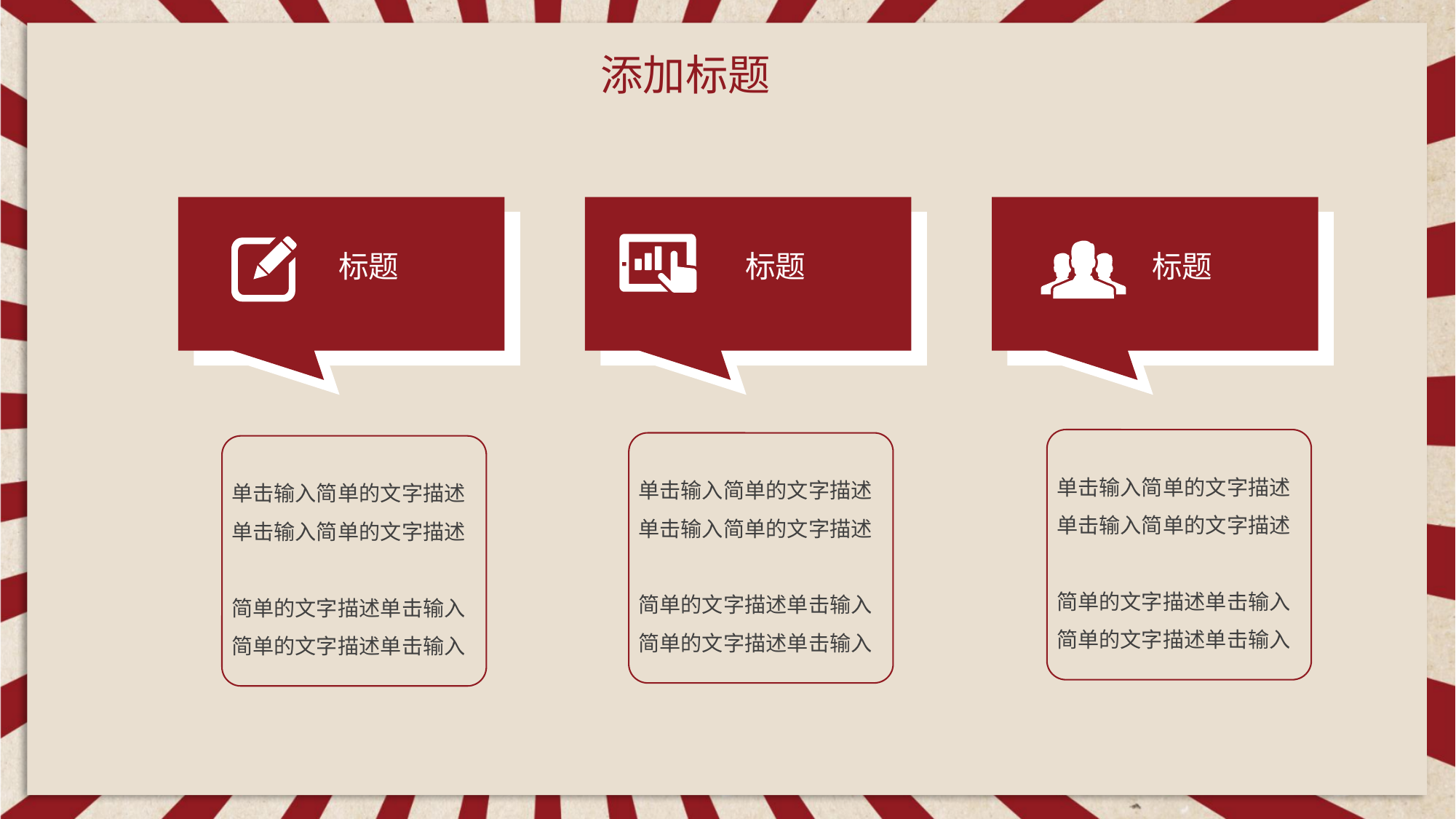

标题

标题

标题

单击输入简单的文字描述单击输入简单的文字描述

简单的文字描述单击输入简单的文字描述单击输入

单击输入简单的文字描述单击输入简单的文字描述

简单的文字描述单击输入简单的文字描述单击输入

单击输入简单的文字描述单击输入简单的文字描述

简单的文字描述单击输入简单的文字描述单击输入